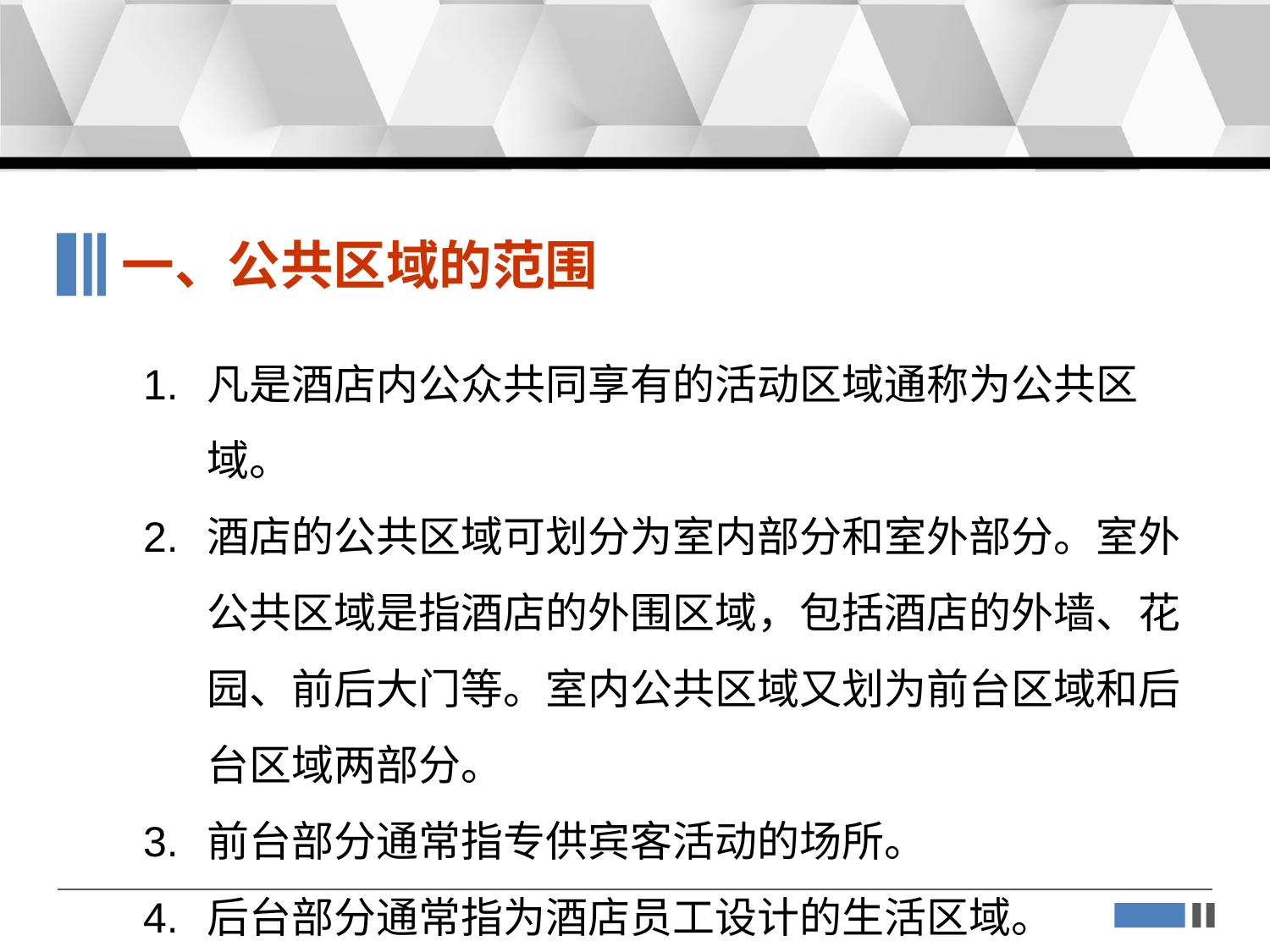

一、公共区域的范围

凡是酒店内公众共同享有的活动区域通称为公共区域。
酒店的公共区域可划分为室内部分和室外部分。室外公共区域是指酒店的外围区域，包括酒店的外墙、花园、前后大门等。室内公共区域又划为前台区域和后台区域两部分。
前台部分通常指专供宾客活动的场所。
后台部分通常指为酒店员工设计的生活区域。